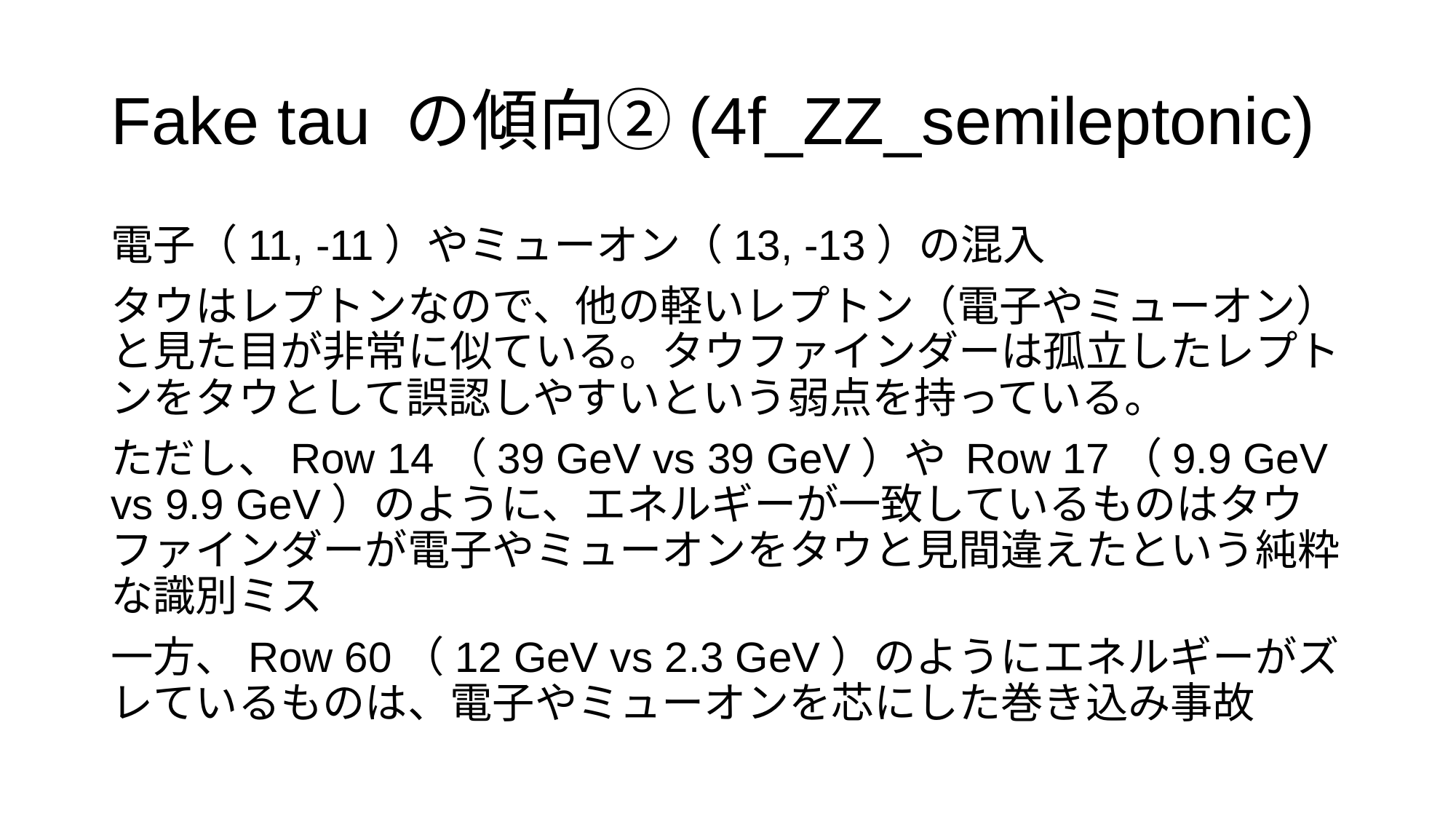

# Fake tau の傾向②(4f_ZZ_semileptonic)
電子（11, -11）やミューオン（13, -13）の混入
タウはレプトンなので、他の軽いレプトン（電子やミューオン）と見た目が非常に似ている。タウファインダーは孤立したレプトンをタウとして誤認しやすいという弱点を持っている。
ただし、Row 14（39 GeV vs 39 GeV）や Row 17（9.9 GeV vs 9.9 GeV）のように、エネルギーが一致しているものはタウファインダーが電子やミューオンをタウと見間違えたという純粋な識別ミス
一方、Row 60（12 GeV vs 2.3 GeV）のようにエネルギーがズレているものは、電子やミューオンを芯にした巻き込み事故